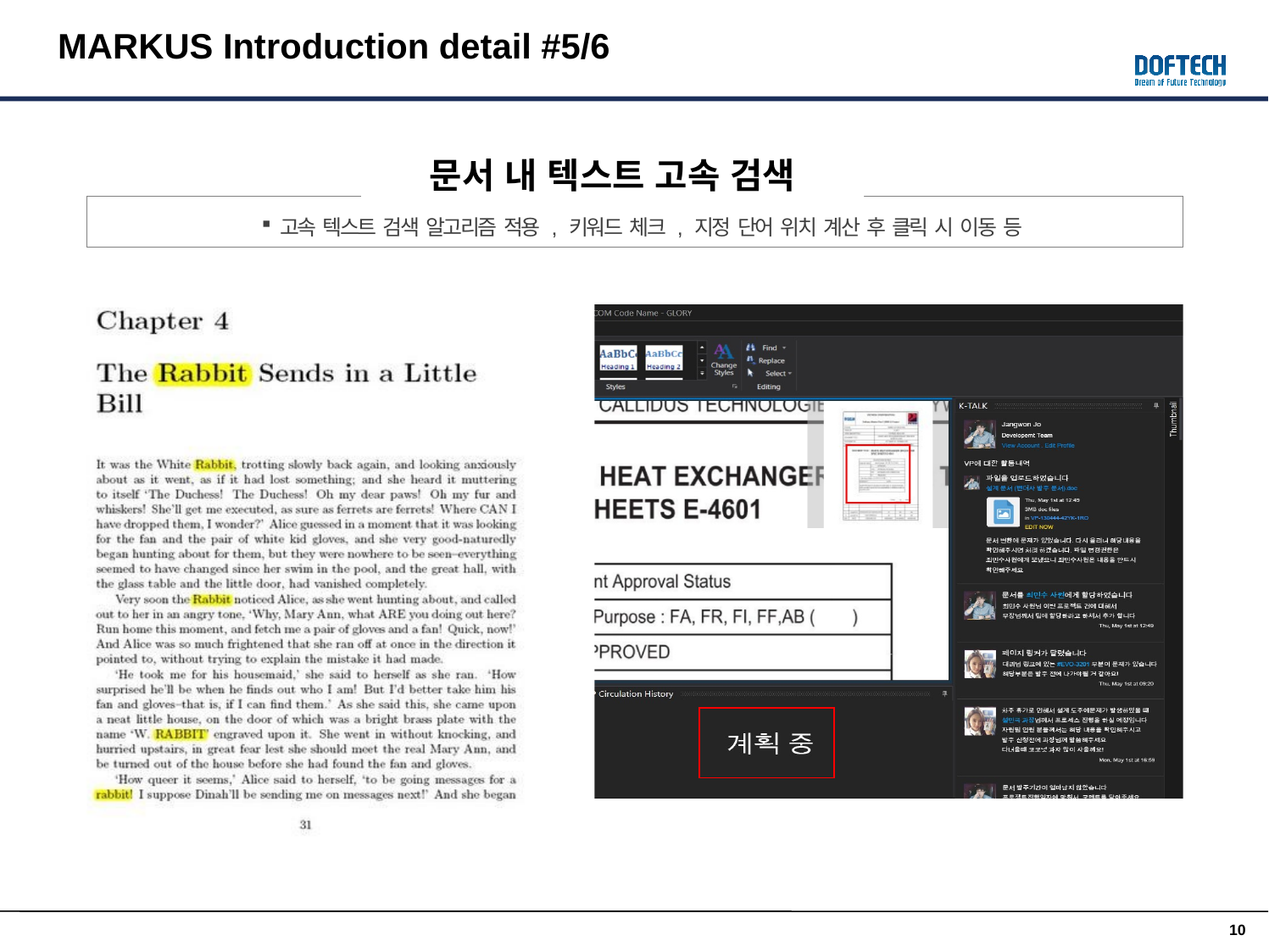

MARKUS Introduction detail #5/6
문서 내 텍스트 고속 검색
고속 텍스트 검색 알고리즘 적용 , 키워드 체크 , 지정 단어 위치 계산 후 클릭 시 이동 등